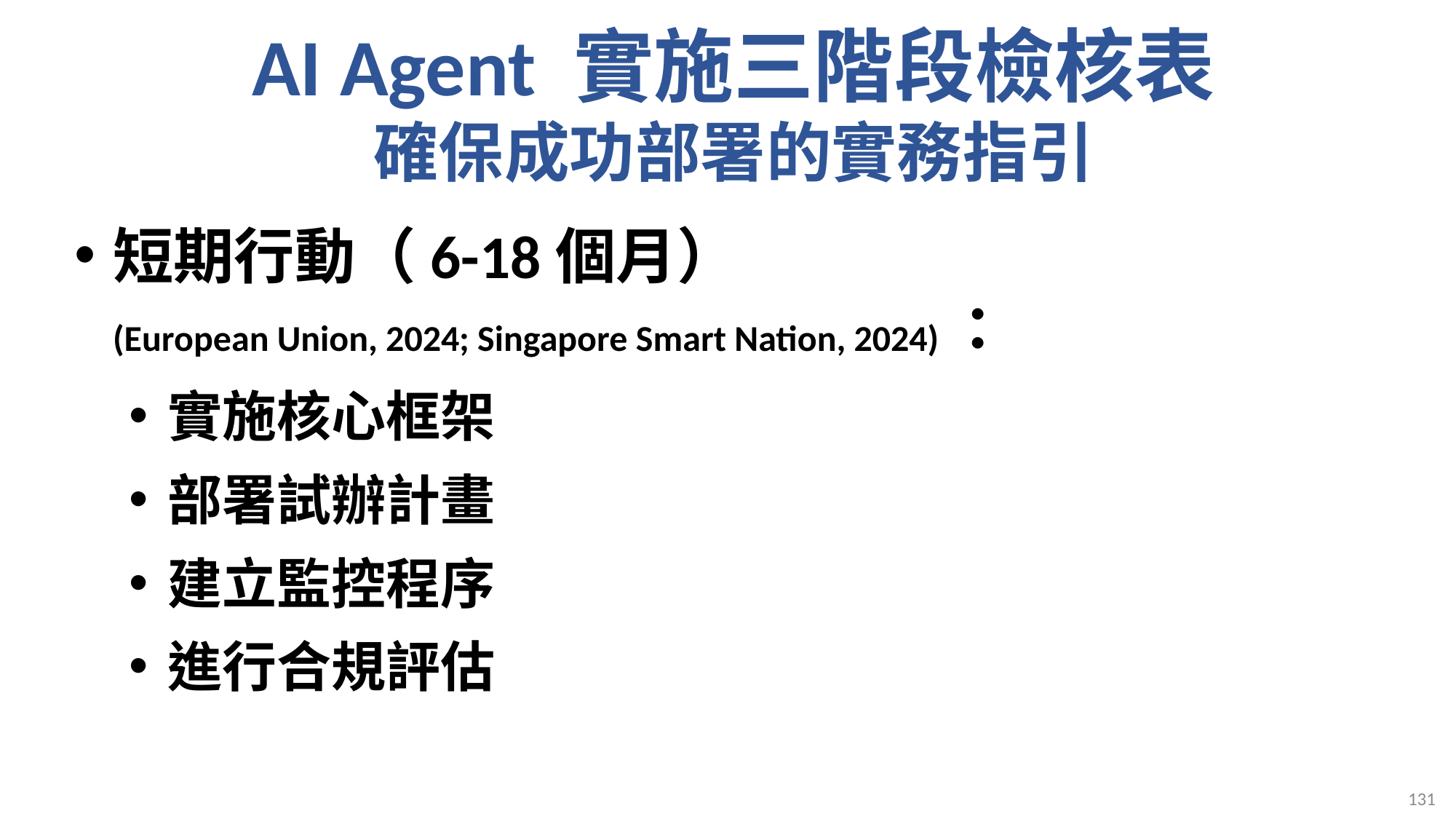

# AI Agent 實施三階段檢核表 確保成功部署的實務指引
短期行動（6-18個月）
(European Union, 2024; Singapore Smart Nation, 2024)：
實施核心框架
部署試辦計畫
建立監控程序
進行合規評估

131